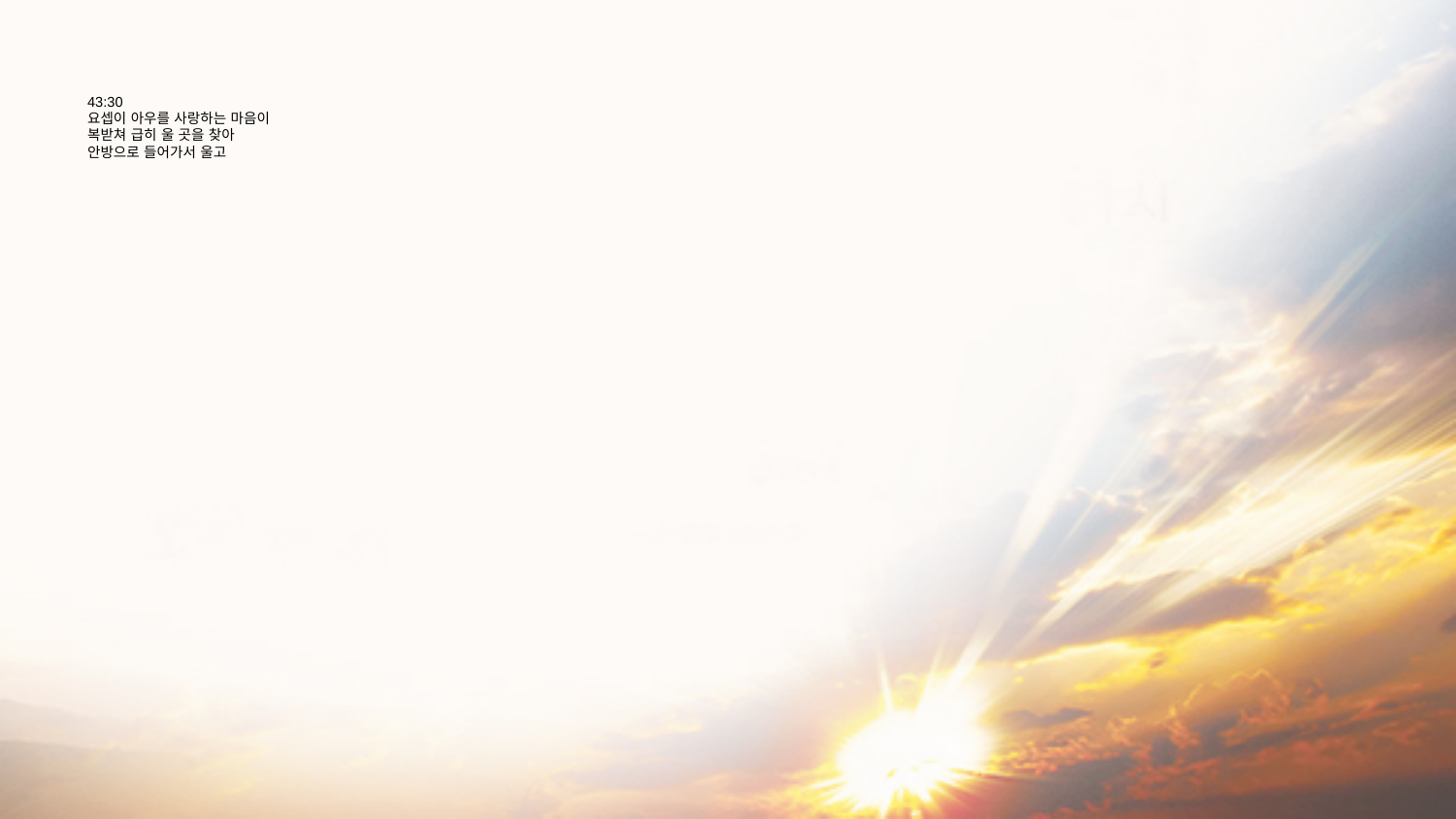

# 43:30 요셉이 아우를 사랑하는 마음이 복받쳐 급히 울 곳을 찾아 안방으로 들어가서 울고